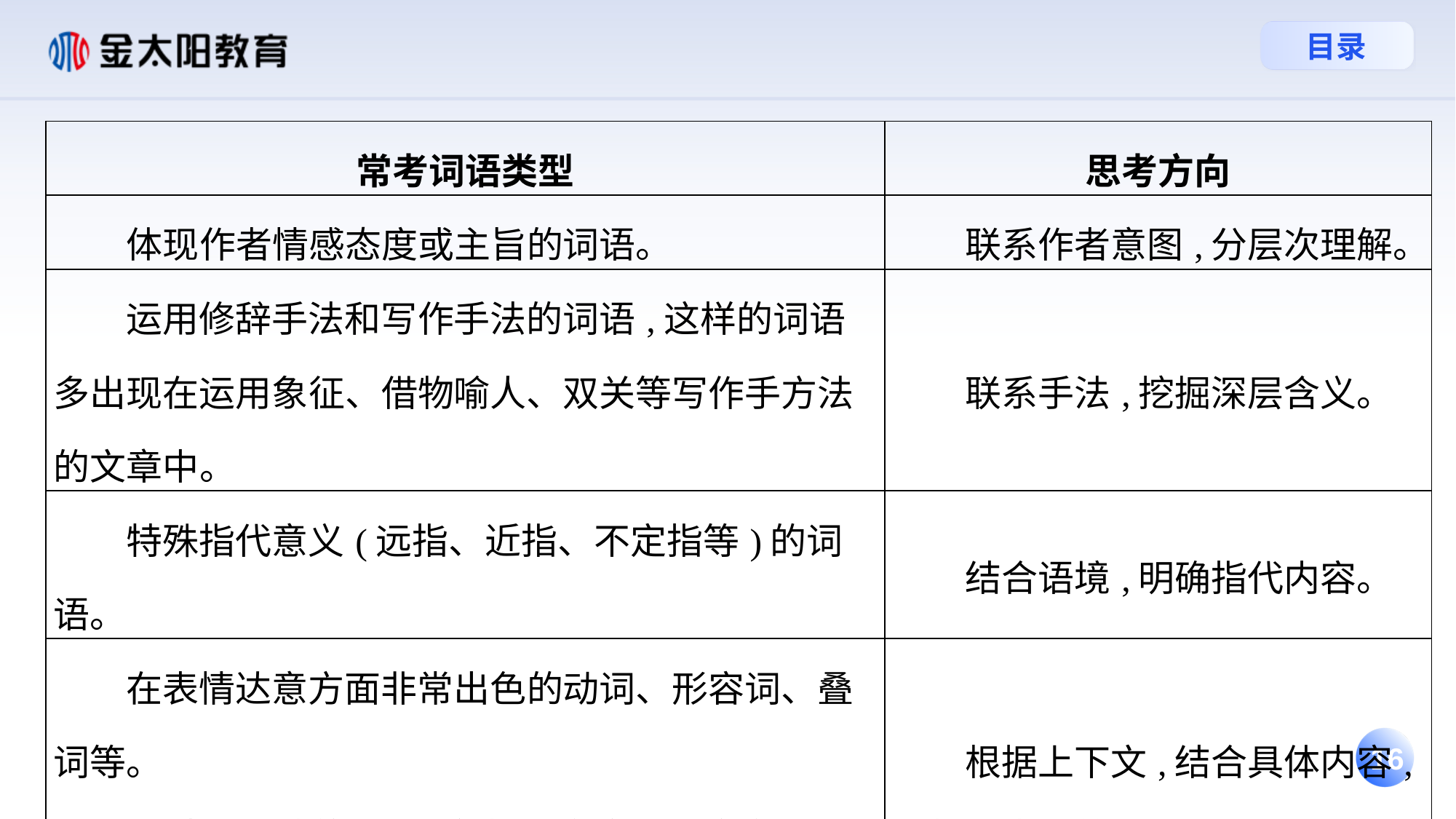

| 常考词语类型 | 思考方向 |
| --- | --- |
| 体现作者情感态度或主旨的词语。 | 联系作者意图,分层次理解。 |
| 运用修辞手法和写作手法的词语,这样的词语多出现在运用象征、借物喻人、双关等写作手方法的文章中。 | 联系手法,挖掘深层含义。 |
| 特殊指代意义(远指、近指、不定指等)的词语。 | 结合语境,明确指代内容。 |
| 在表情达意方面非常出色的动词、形容词、叠词等。 有特殊用法的词语,包括贬义褒用、褒义贬用、大词小用、小词大用、词性活用等。 | 根据上下文,结合具体内容,分析其表达效果。 |